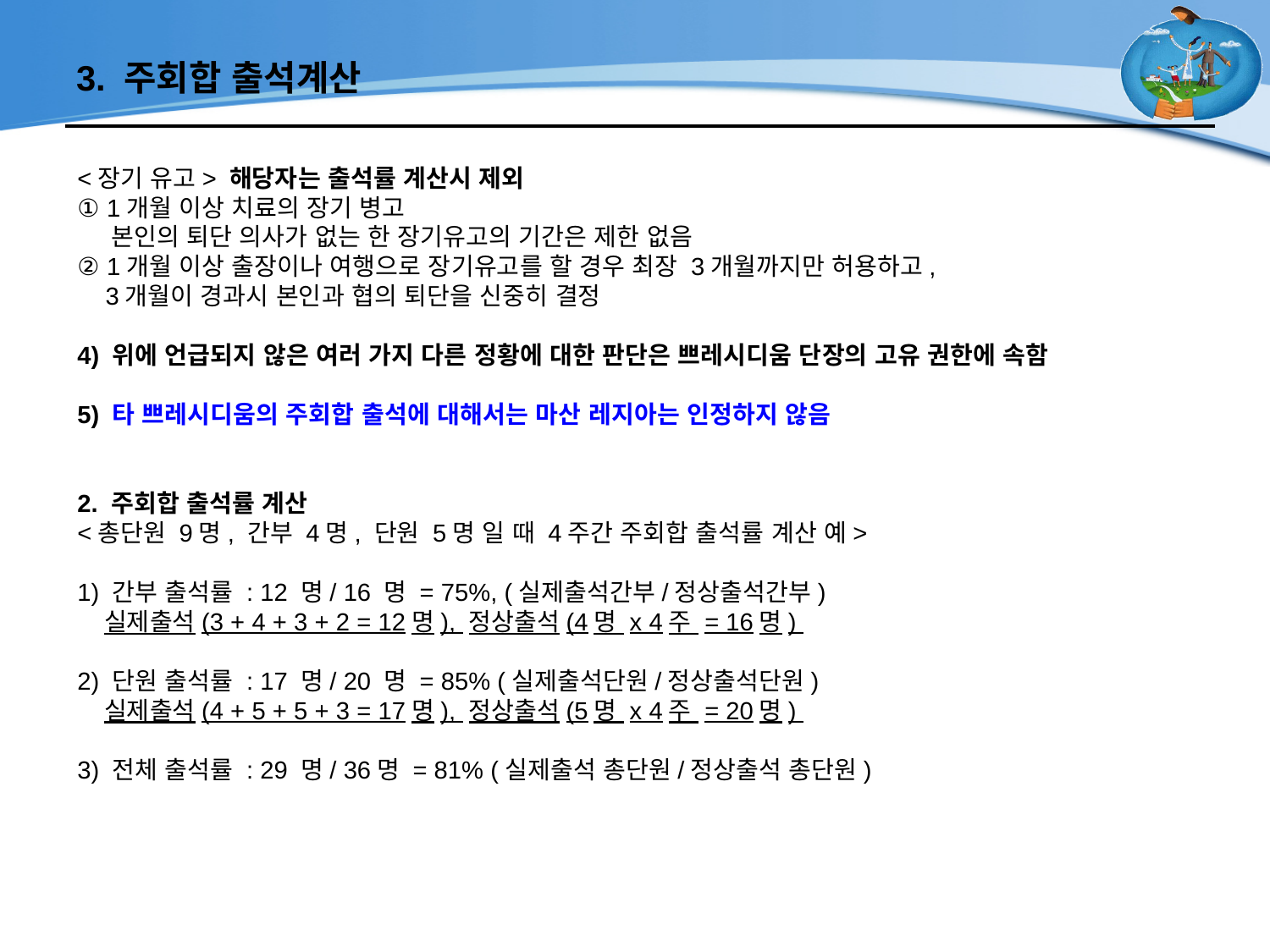

# 3. 주회합 출석계산
<장기 유고> 해당자는 출석률 계산시 제외
① 1개월 이상 치료의 장기 병고
    본인의 퇴단 의사가 없는 한 장기유고의 기간은 제한 없음
② 1개월 이상 출장이나 여행으로 장기유고를 할 경우 최장 3개월까지만 허용하고,
    3개월이 경과시 본인과 협의 퇴단을 신중히 결정

4) 위에 언급되지 않은 여러 가지 다른 정황에 대한 판단은 쁘레시디움 단장의 고유 권한에 속함

5) 타 쁘레시디움의 주회합 출석에 대해서는 마산 레지아는 인정하지 않음

2. 주회합 출석률 계산
<총단원 9명, 간부 4명, 단원 5명 일 때 4주간 주회합 출석률 계산 예>

1) 간부 출석률 : 12 명/ 16 명 = 75%, (실제출석간부/정상출석간부)
   실제출석(3 + 4 + 3 + 2 = 12명), 정상출석(4명 x 4주 = 16명)

2) 단원 출석률 : 17 명/ 20 명 = 85% (실제출석단원/정상출석단원)
   실제출석(4 + 5 + 5 + 3 = 17명), 정상출석(5명 x 4주 = 20명)

3) 전체 출석률 : 29 명/ 36명 = 81% (실제출석 총단원/정상출석 총단원)